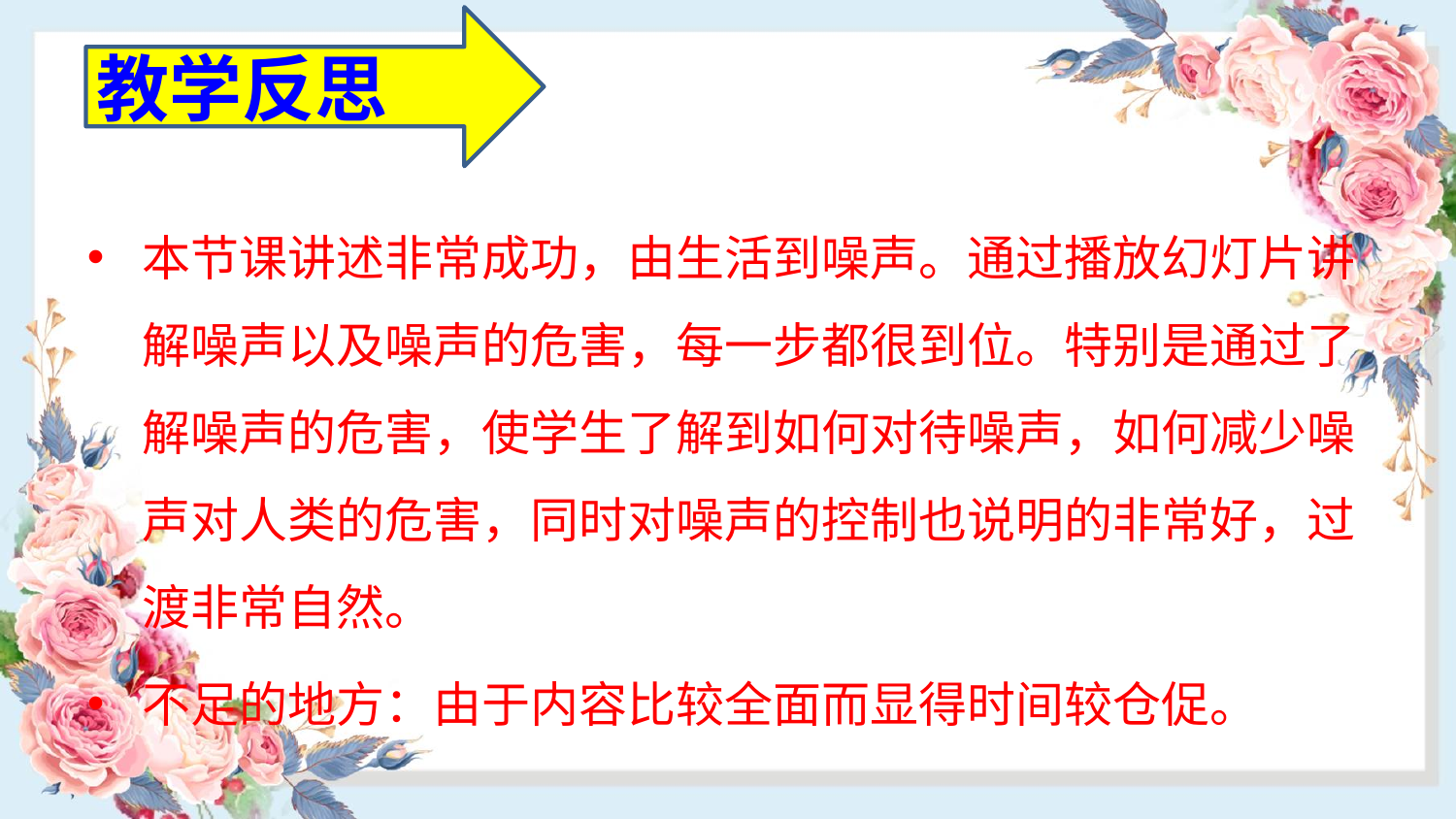

# 教学反思
本节课讲述非常成功，由生活到噪声。通过播放幻灯片讲解噪声以及噪声的危害，每一步都很到位。特别是通过了解噪声的危害，使学生了解到如何对待噪声，如何减少噪声对人类的危害，同时对噪声的控制也说明的非常好，过渡非常自然。
不足的地方：由于内容比较全面而显得时间较仓促。